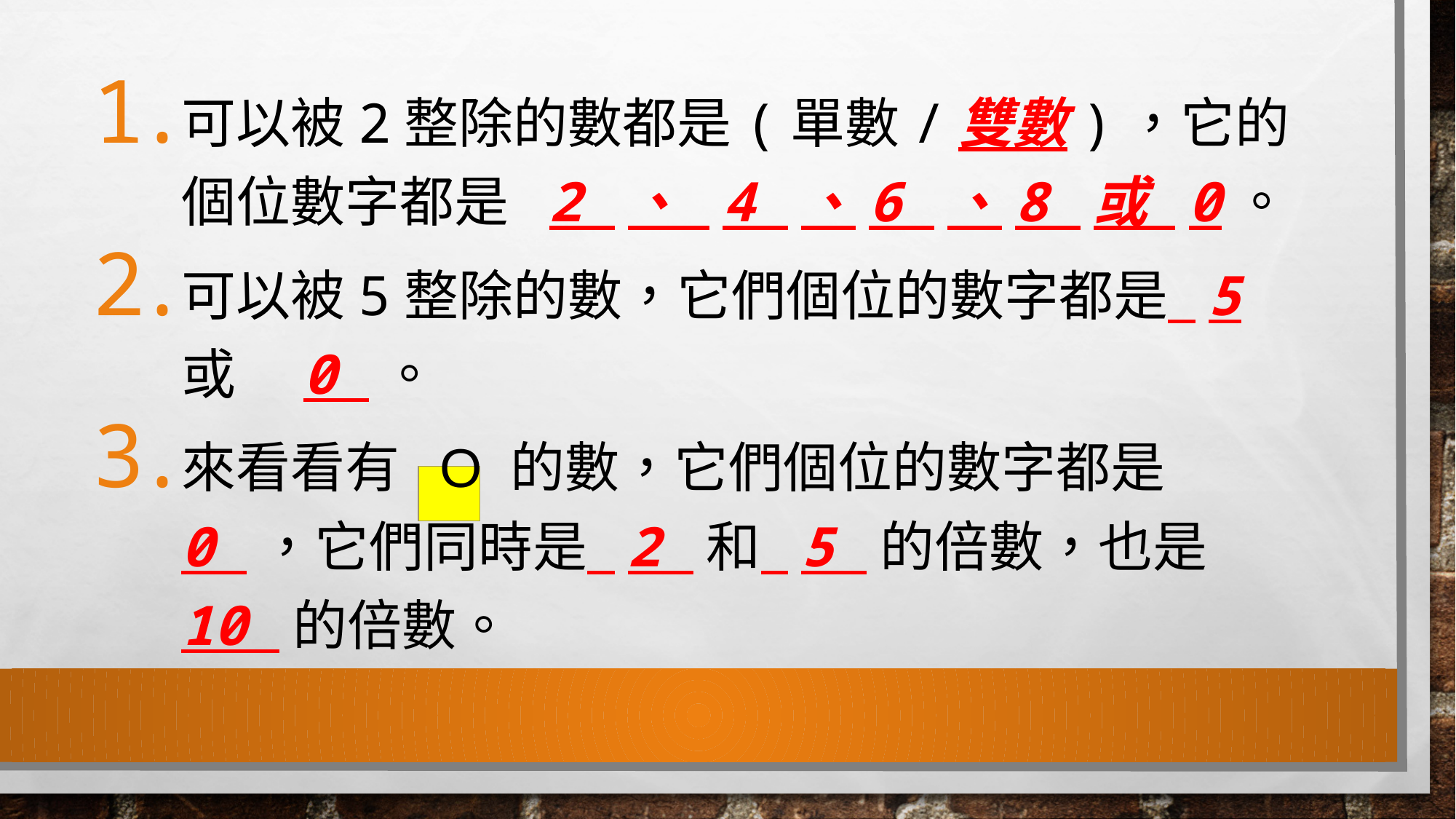

可以被2整除的數都是(單數/雙數)，它的個位數字都是 2 、 4 、6 、8 或 0。
可以被5整除的數，它們個位的數字都是 5 或  0 。
來看看有 o 的數，它們個位的數字都是 0 ，它們同時是 2 和 5 的倍數，也是 10 的倍數。